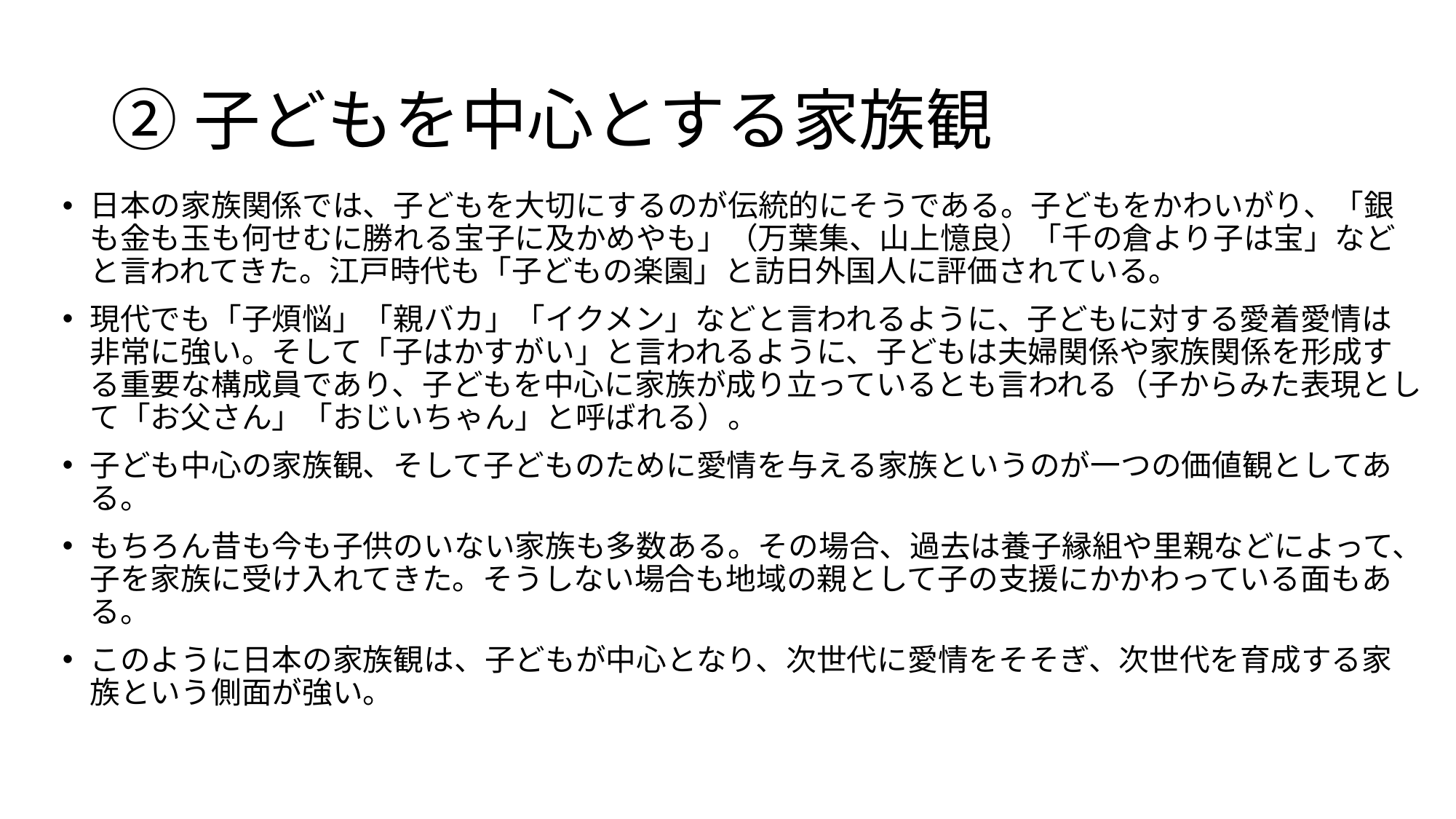

# ②子どもを中心とする家族観
日本の家族関係では、子どもを大切にするのが伝統的にそうである。子どもをかわいがり、「銀も金も玉も何せむに勝れる宝子に及かめやも」（万葉集、山上憶良）「千の倉より子は宝」などと言われてきた。江戸時代も「子どもの楽園」と訪日外国人に評価されている。
現代でも「子煩悩」「親バカ」「イクメン」などと言われるように、子どもに対する愛着愛情は非常に強い。そして「子はかすがい」と言われるように、子どもは夫婦関係や家族関係を形成する重要な構成員であり、子どもを中心に家族が成り立っているとも言われる（子からみた表現として「お父さん」「おじいちゃん」と呼ばれる）。
子ども中心の家族観、そして子どものために愛情を与える家族というのが一つの価値観としてある。
もちろん昔も今も子供のいない家族も多数ある。その場合、過去は養子縁組や里親などによって、子を家族に受け入れてきた。そうしない場合も地域の親として子の支援にかかわっている面もある。
このように日本の家族観は、子どもが中心となり、次世代に愛情をそそぎ、次世代を育成する家族という側面が強い。